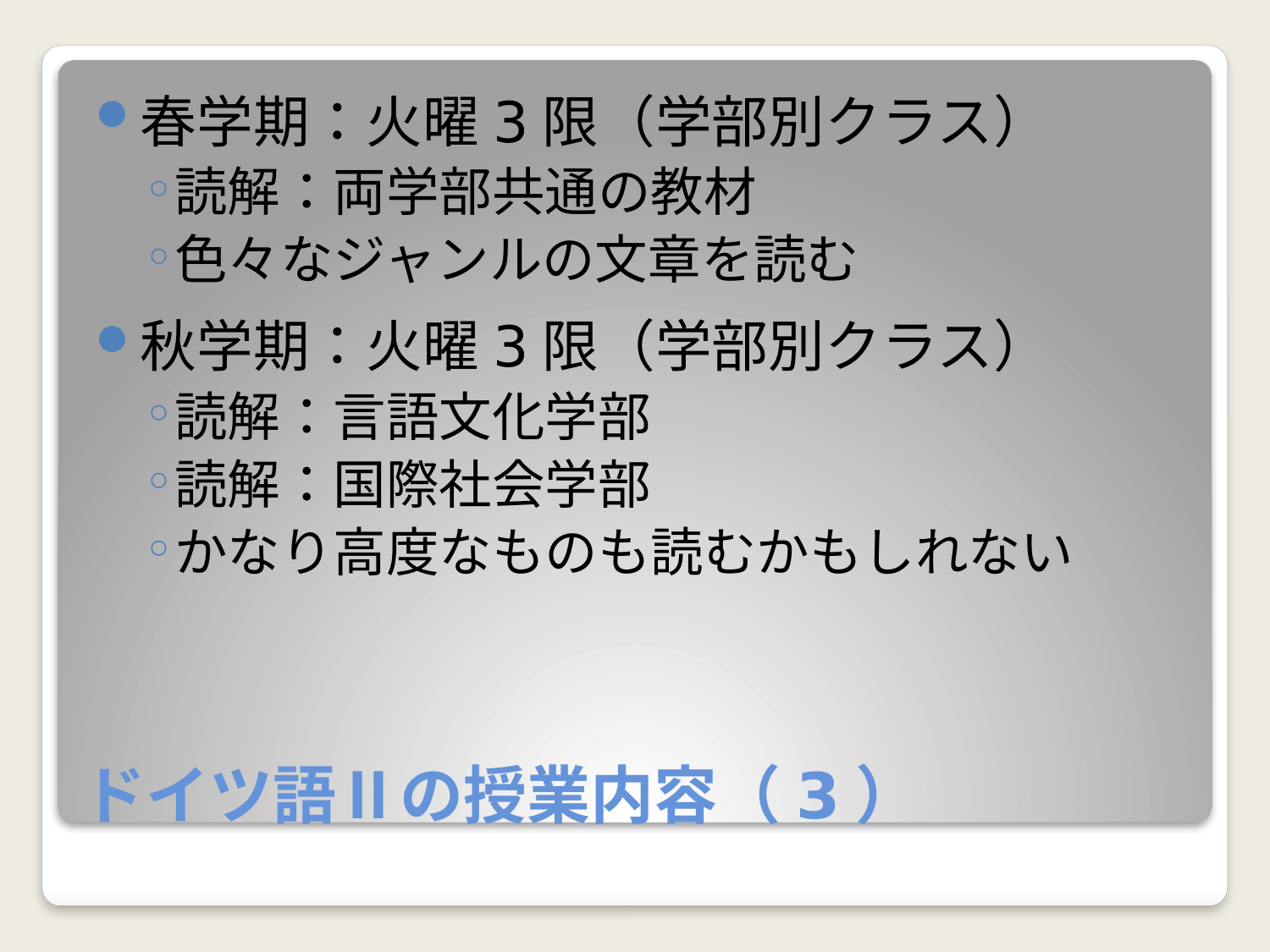

春学期：火曜3限（学部別クラス）
読解：両学部共通の教材
色々なジャンルの文章を読む
秋学期：火曜3限（学部別クラス）
読解：言語文化学部
読解：国際社会学部
かなり高度なものも読むかもしれない
# ドイツ語Ⅱの授業内容（3）